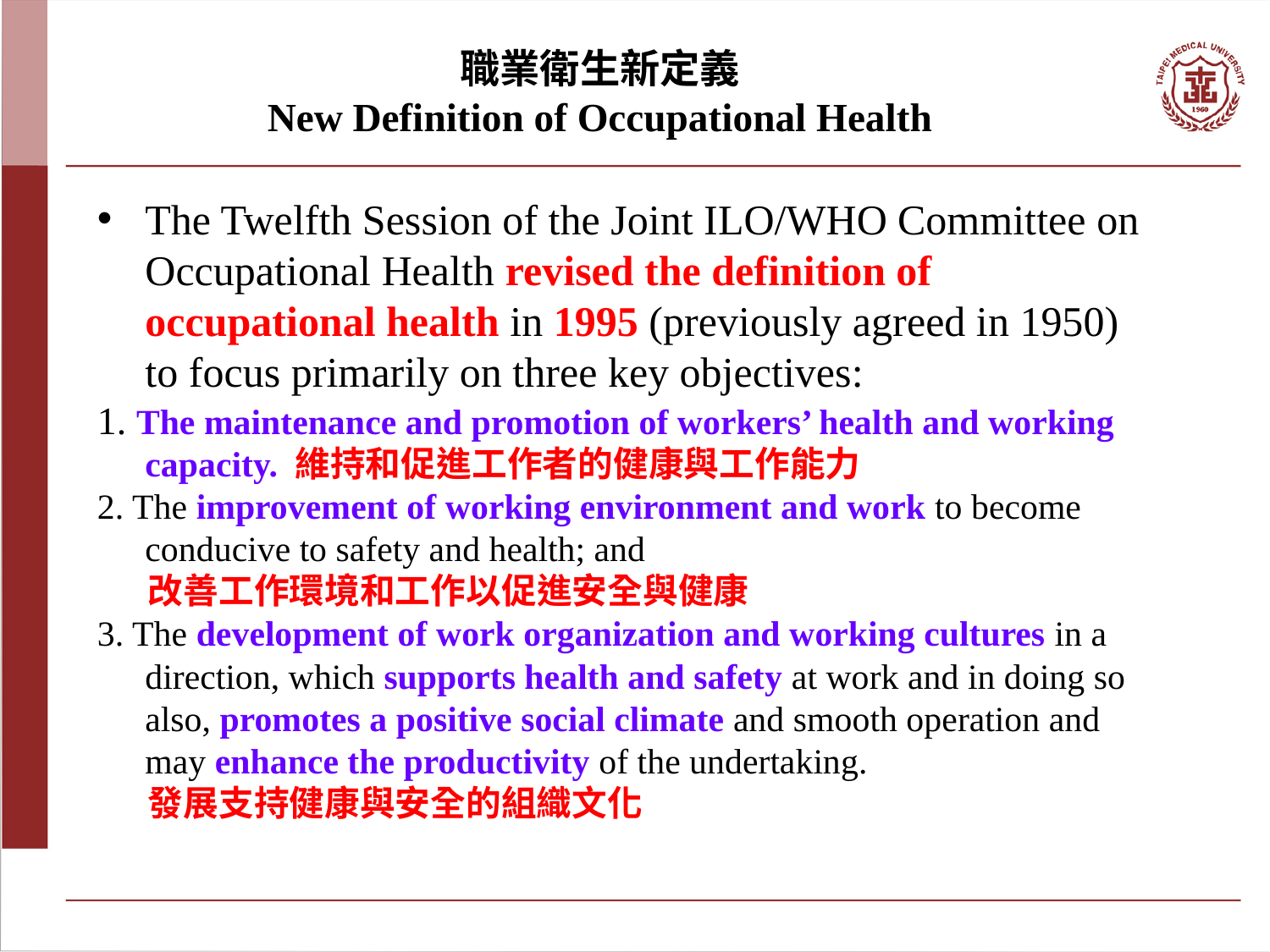

# 職業衛生新定義 New Definition of Occupational Health
The Twelfth Session of the Joint ILO/WHO Committee on Occupational Health revised the definition of occupational health in 1995 (previously agreed in 1950) to focus primarily on three key objectives:
1. The maintenance and promotion of workers’ health and working capacity. 維持和促進工作者的健康與工作能力
2. The improvement of working environment and work to become conducive to safety and health; and
改善工作環境和工作以促進安全與健康
3. The development of work organization and working cultures in a direction, which supports health and safety at work and in doing so also, promotes a positive social climate and smooth operation and may enhance the productivity of the undertaking.
發展支持健康與安全的組織文化